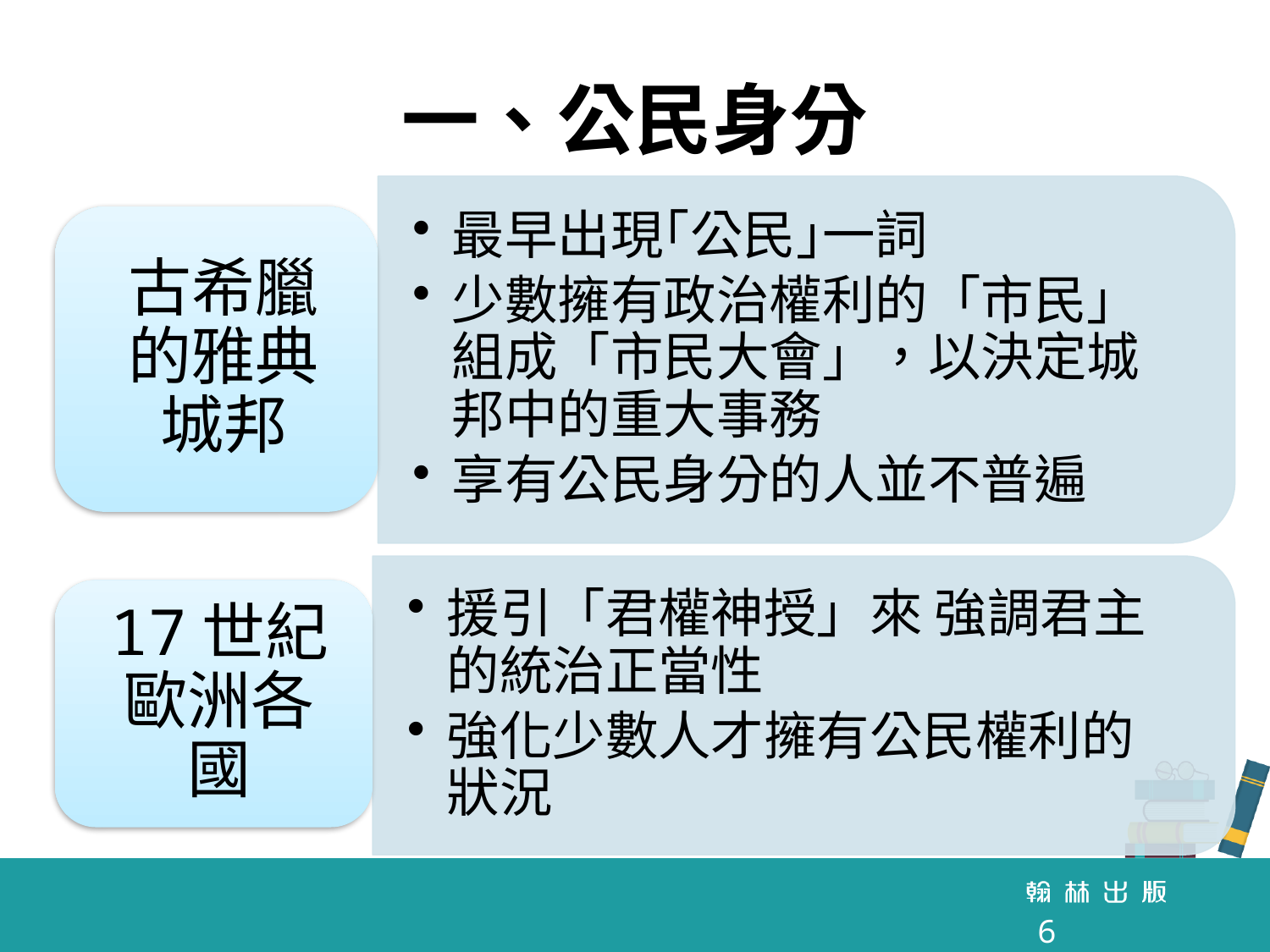

# 一、公民身分
最早出現｢公民｣一詞
少數擁有政治權利的「市民」組成「市民大會」，以決定城邦中的重大事務
享有公民身分的人並不普遍
古希臘的雅典城邦
援引「君權神授」來 強調君主的統治正當性
強化少數人才擁有公民權利的狀況
17世紀歐洲各國
6